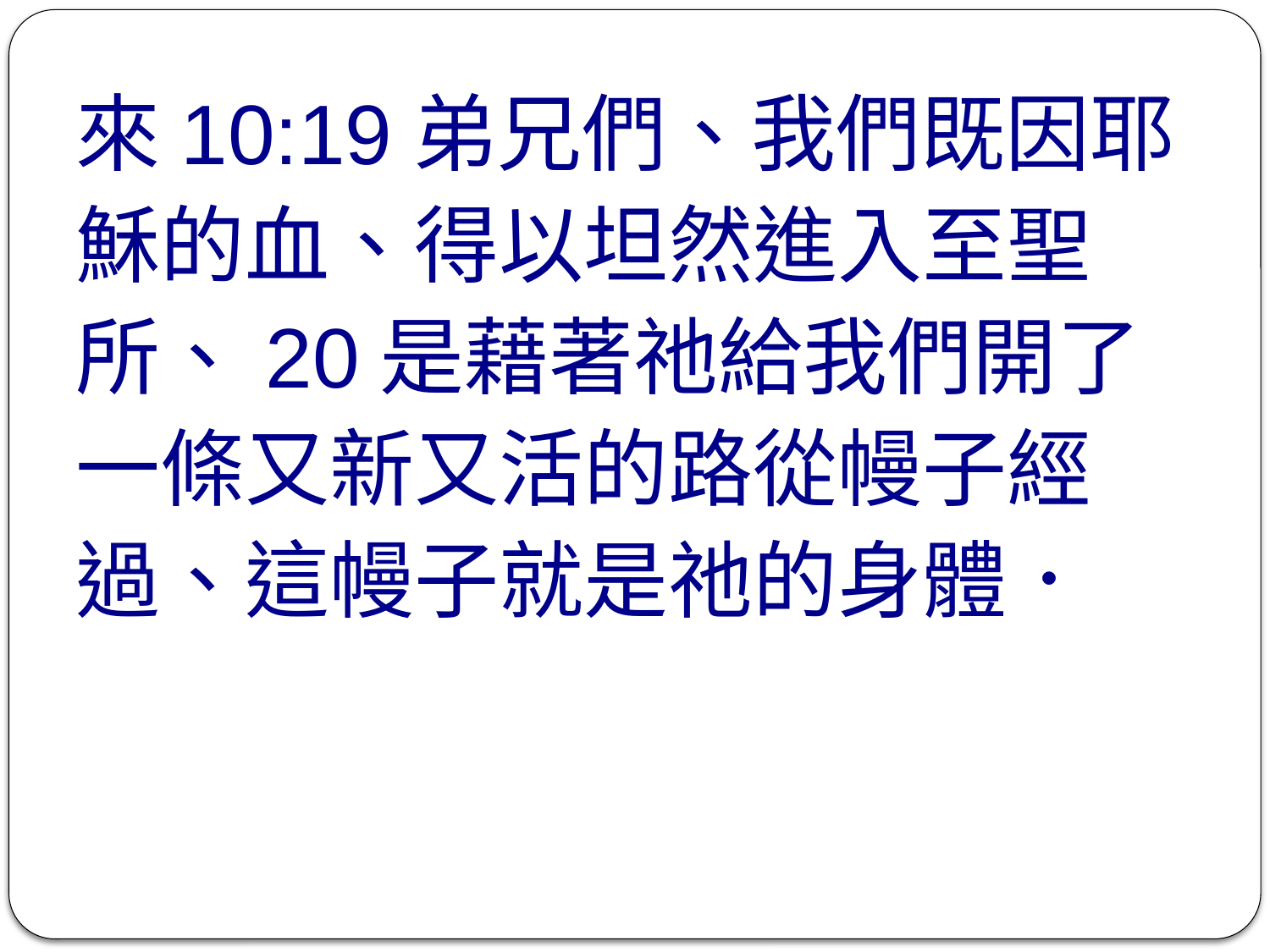

來10:19弟兄們、我們既因耶穌的血、得以坦然進入至聖所、20是藉著祂給我們開了一條又新又活的路從幔子經過、這幔子就是祂的身體．